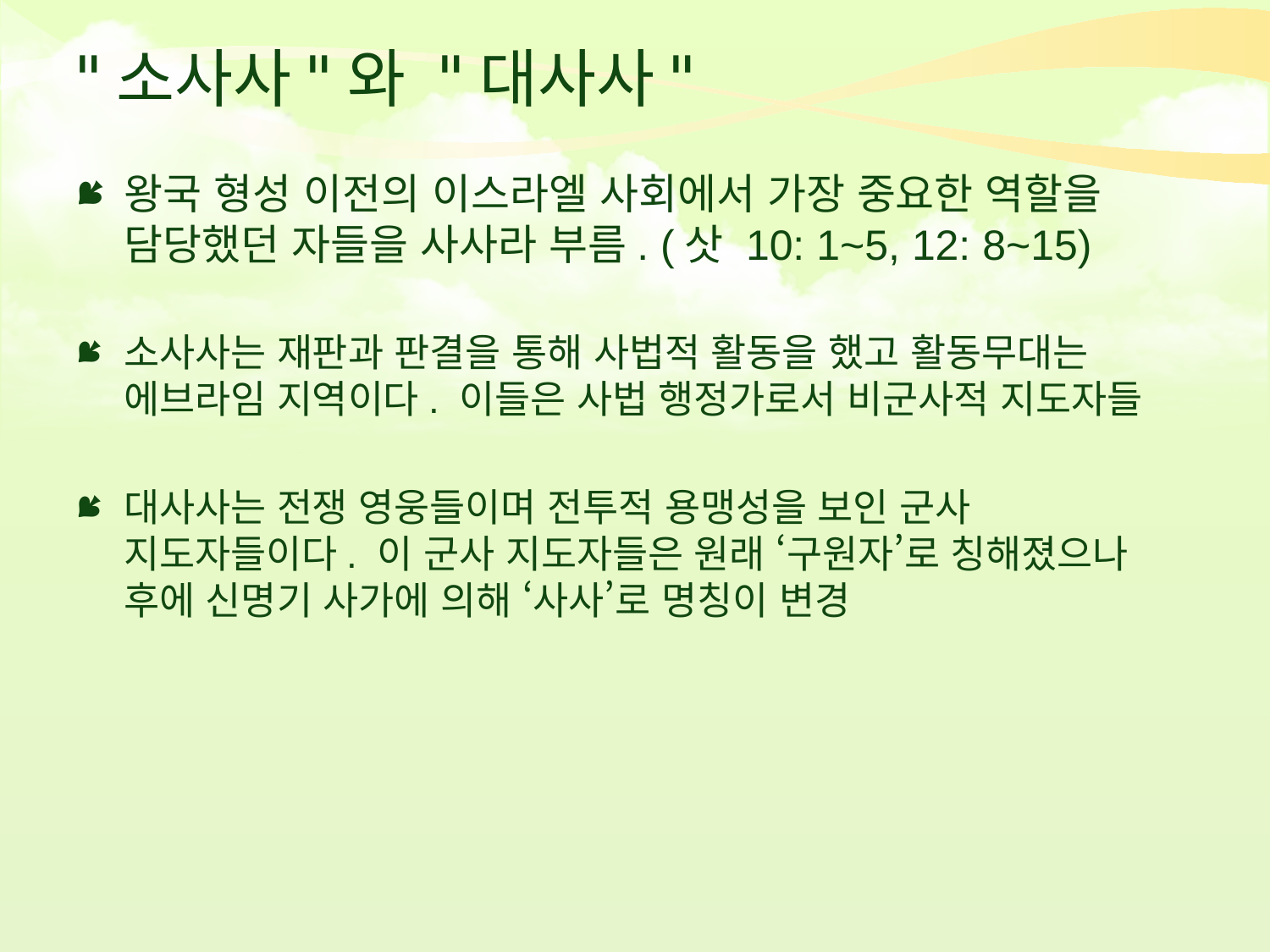

# "소사사"와 "대사사"
왕국 형성 이전의 이스라엘 사회에서 가장 중요한 역할을 담당했던 자들을 사사라 부름. (삿 10: 1~5, 12: 8~15)

소사사는 재판과 판결을 통해 사법적 활동을 했고 활동무대는 에브라임 지역이다. 이들은 사법 행정가로서 비군사적 지도자들

대사사는 전쟁 영웅들이며 전투적 용맹성을 보인 군사 지도자들이다. 이 군사 지도자들은 원래 ‘구원자’로 칭해졌으나 후에 신명기 사가에 의해 ‘사사’로 명칭이 변경